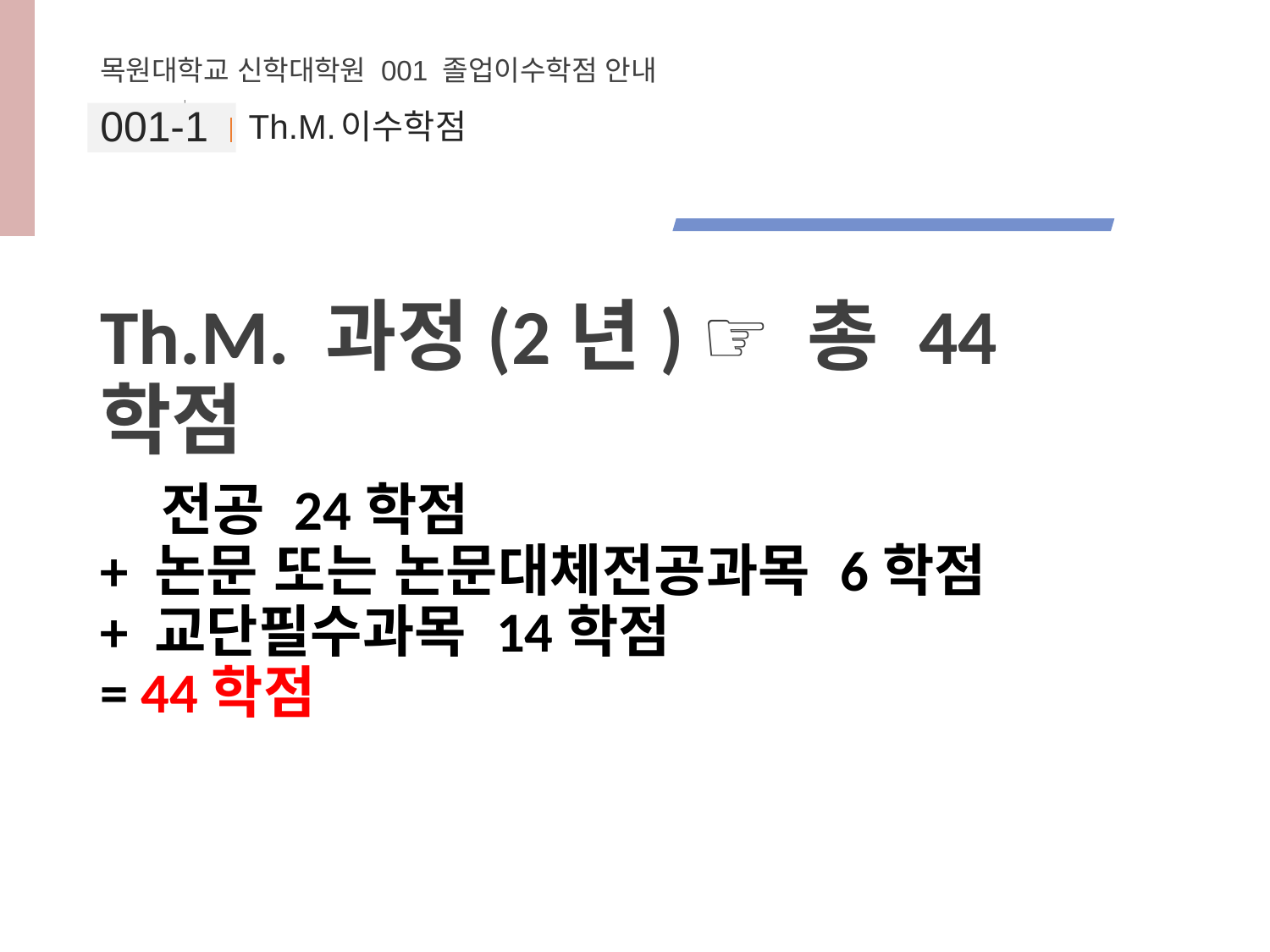

목원대학교 신학대학원 001 졸업이수학점 안내
001-1
# Th.M.이수학점
Th.M. 과정(2년) ☞ 총 44학점

   전공 24학점
+ 논문 또는 논문대체전공과목 6학점
+ 교단필수과목 14학점
= 44학점